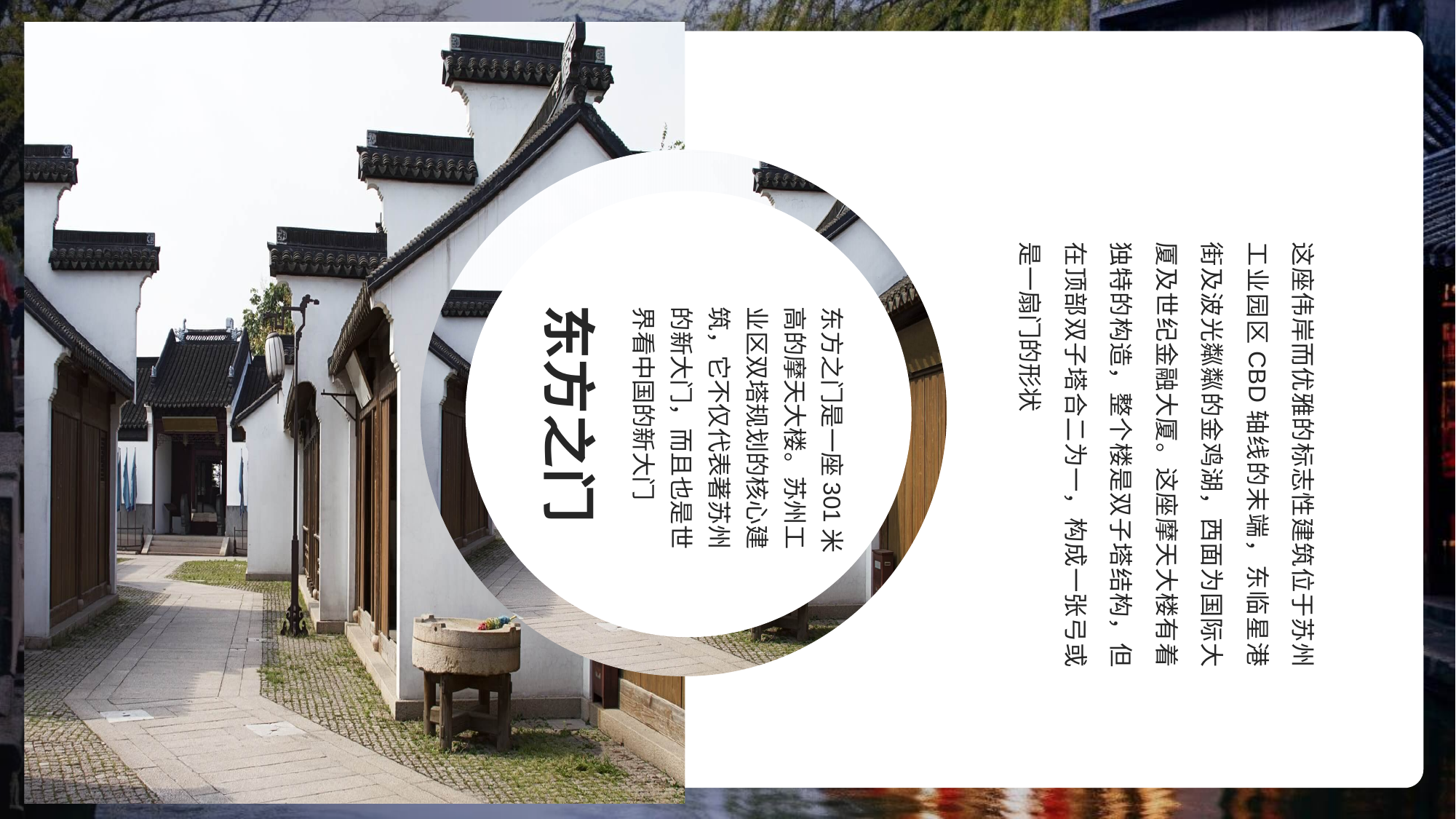

城市风光
伍

这座伟岸而优雅的标志性建筑位于苏州工业园区CBD轴线的末端，东临星港街及波光粼粼的金鸡湖，西面为国际大厦及世纪金融大厦。这座摩天大楼有着独特的构造，整个楼是双子塔结构，但在顶部双子塔合二为一，构成一张弓或是一扇门的形状
东方之门
东方之门是一座301米高的摩天大楼。苏州工业区双塔规划的核心建筑，它不仅代表著苏州的新大门，而且也是世界看中国的新大门